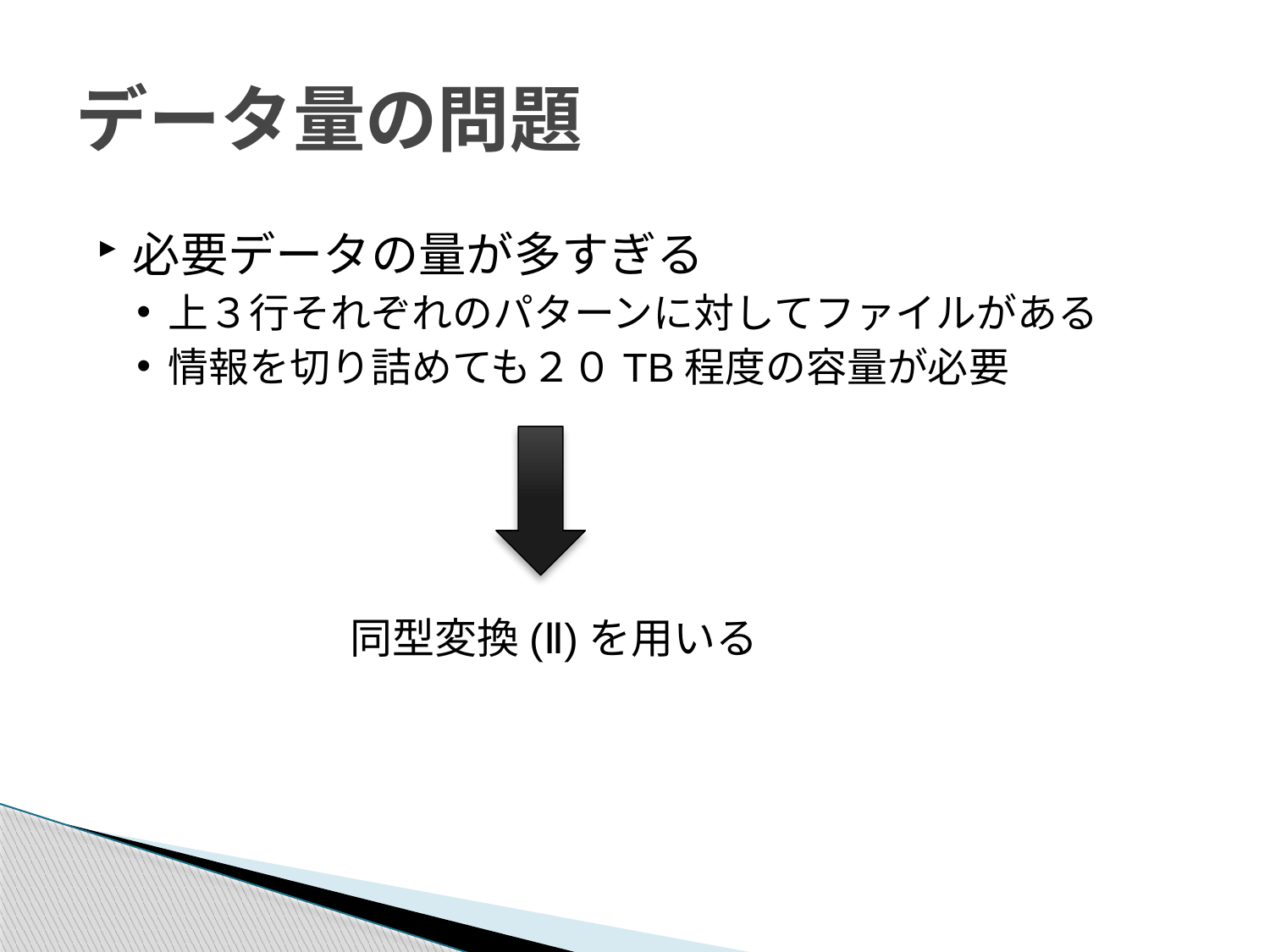

# データ量の問題
必要データの量が多すぎる
上３行それぞれのパターンに対してファイルがある
情報を切り詰めても２０TB程度の容量が必要

同型変換(Ⅱ)を用いる